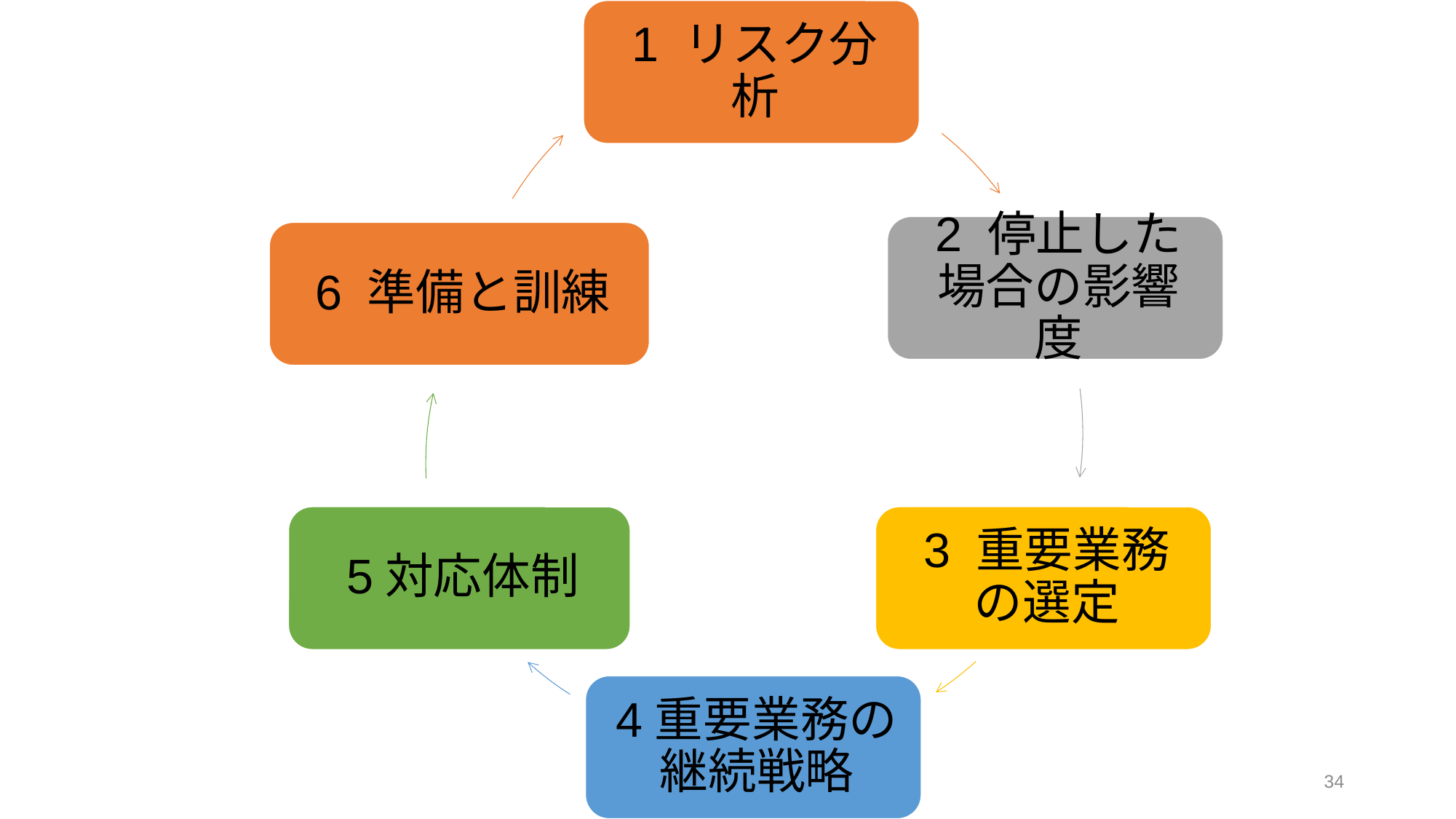

1 リスク分析
2 停止した場合の影響度
3 重要業務の選定
4重要業務の継続戦略
5対応体制
6 準備と訓練
34